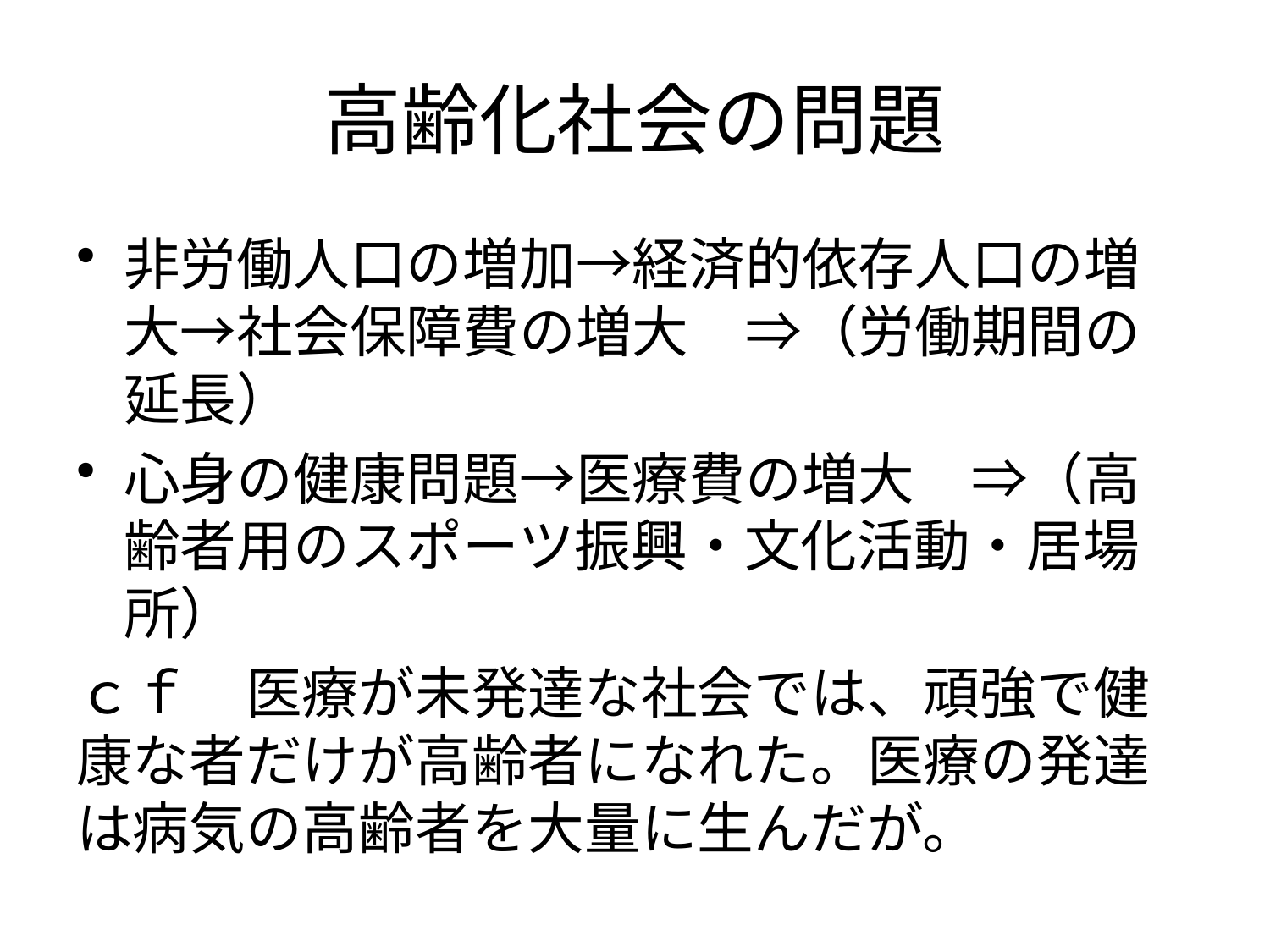

# 高齢化社会の問題
非労働人口の増加→経済的依存人口の増大→社会保障費の増大　⇒（労働期間の延長）
心身の健康問題→医療費の増大　⇒（高齢者用のスポーツ振興・文化活動・居場所）
ｃｆ　医療が未発達な社会では、頑強で健康な者だけが高齢者になれた。医療の発達は病気の高齢者を大量に生んだが。